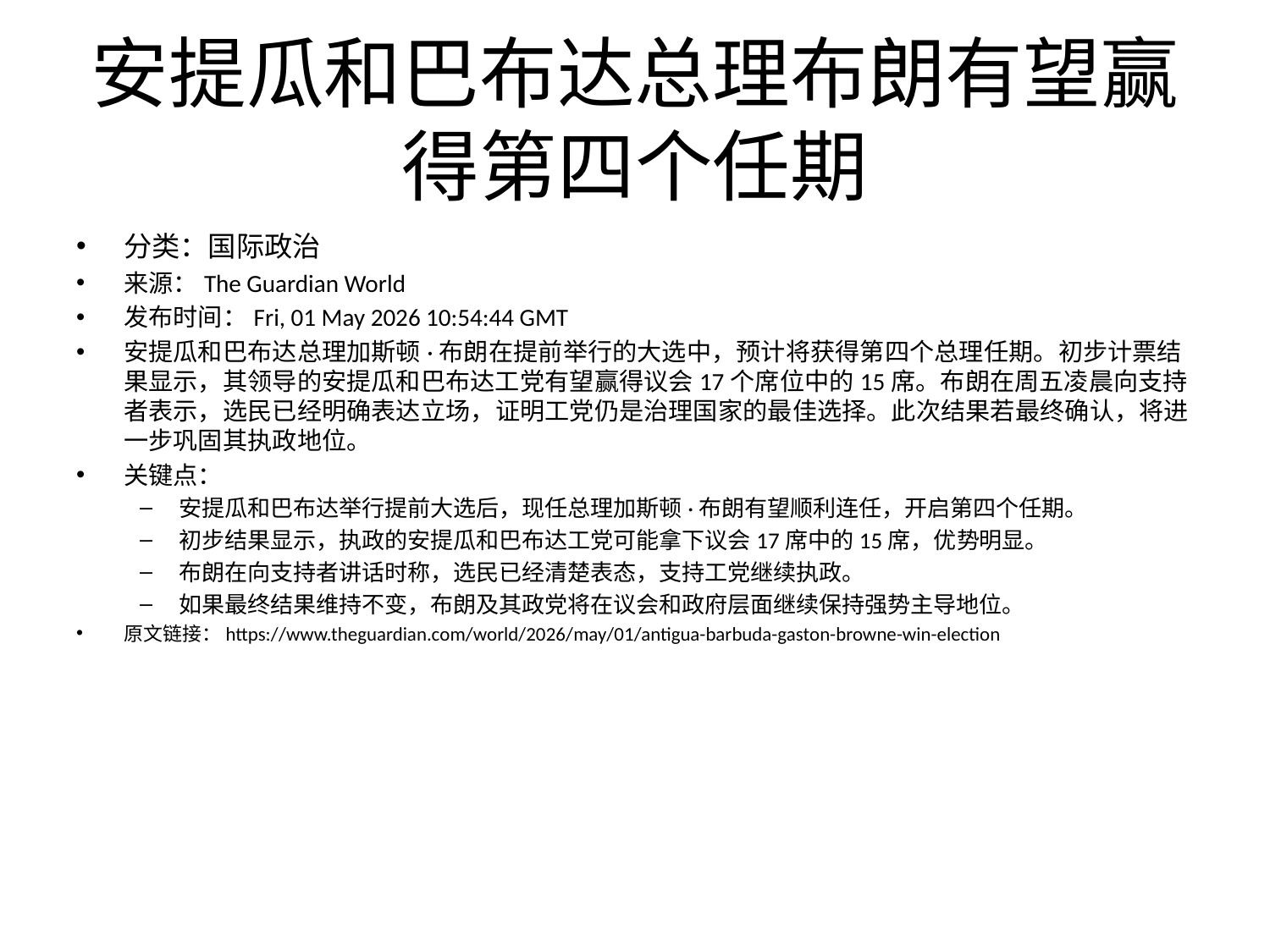

# 安提瓜和巴布达总理布朗有望赢得第四个任期
分类：国际政治
来源：The Guardian World
发布时间：Fri, 01 May 2026 10:54:44 GMT
安提瓜和巴布达总理加斯顿·布朗在提前举行的大选中，预计将获得第四个总理任期。初步计票结果显示，其领导的安提瓜和巴布达工党有望赢得议会17个席位中的15席。布朗在周五凌晨向支持者表示，选民已经明确表达立场，证明工党仍是治理国家的最佳选择。此次结果若最终确认，将进一步巩固其执政地位。
关键点：
安提瓜和巴布达举行提前大选后，现任总理加斯顿·布朗有望顺利连任，开启第四个任期。
初步结果显示，执政的安提瓜和巴布达工党可能拿下议会17席中的15席，优势明显。
布朗在向支持者讲话时称，选民已经清楚表态，支持工党继续执政。
如果最终结果维持不变，布朗及其政党将在议会和政府层面继续保持强势主导地位。
原文链接：https://www.theguardian.com/world/2026/may/01/antigua-barbuda-gaston-browne-win-election